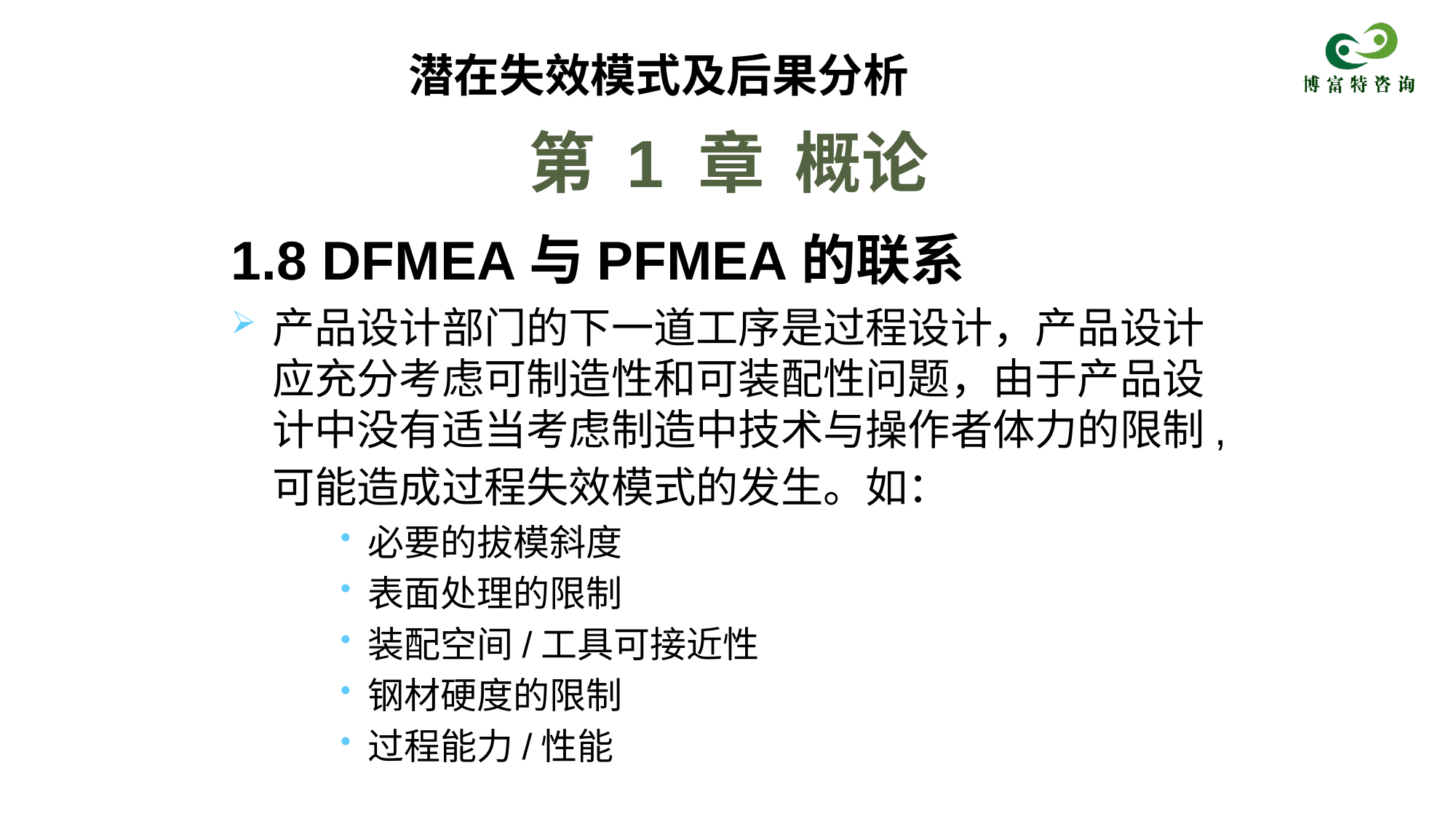

潜在失效模式及后果分析
# 第 1 章  概论
1.8 DFMEA与PFMEA的联系
产品设计部门的下一道工序是过程设计，产品设计应充分考虑可制造性和可装配性问题，由于产品设计中没有适当考虑制造中技术与操作者体力的限制,可能造成过程失效模式的发生。如：
必要的拔模斜度
表面处理的限制
装配空间/工具可接近性
钢材硬度的限制
过程能力/性能
20